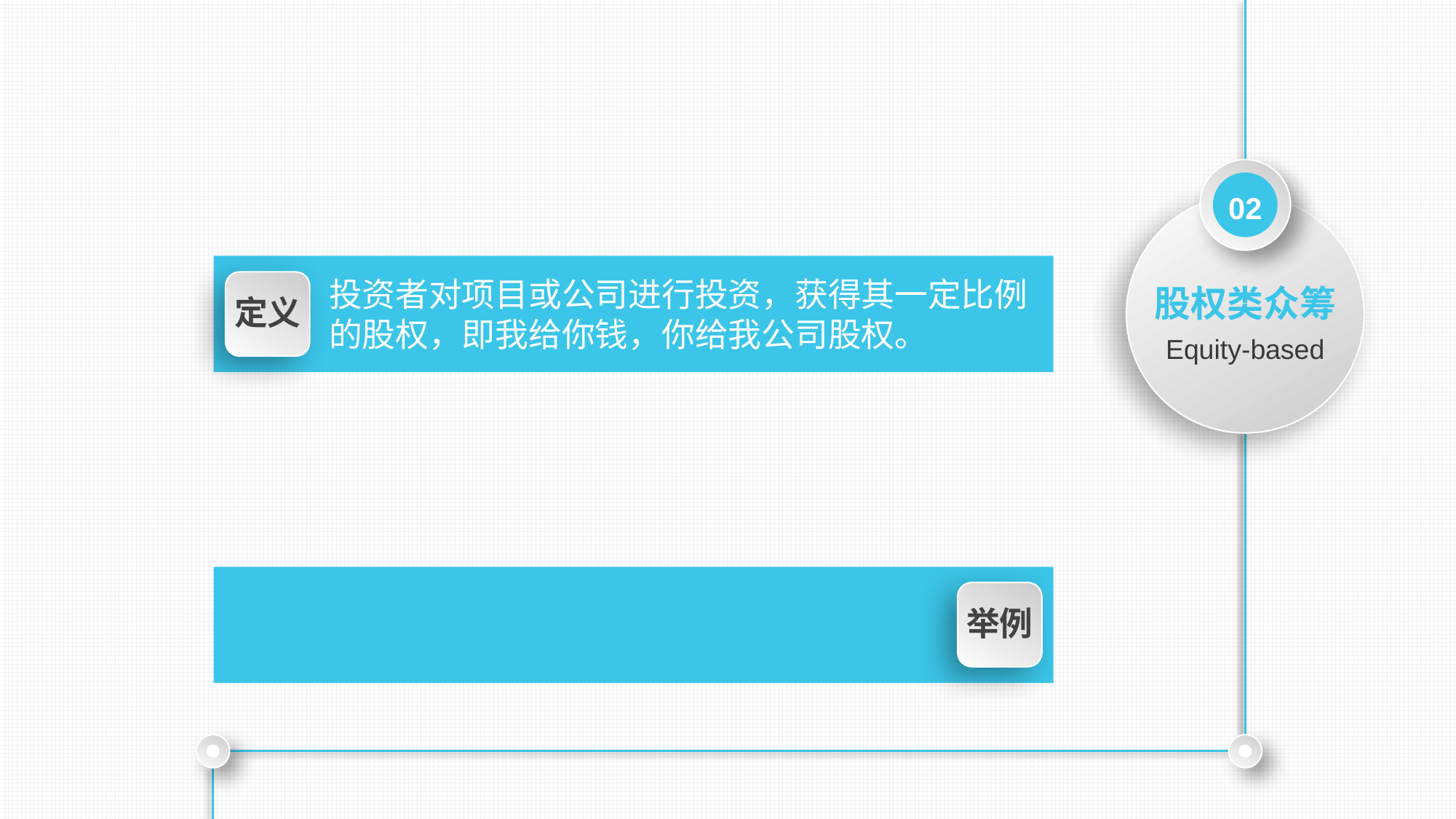

02

股权类众筹

Equity-based

投资者对项目或公司进行投资，获得其一定比例的股权，即我给你钱，你给我公司股权。

定义

举例